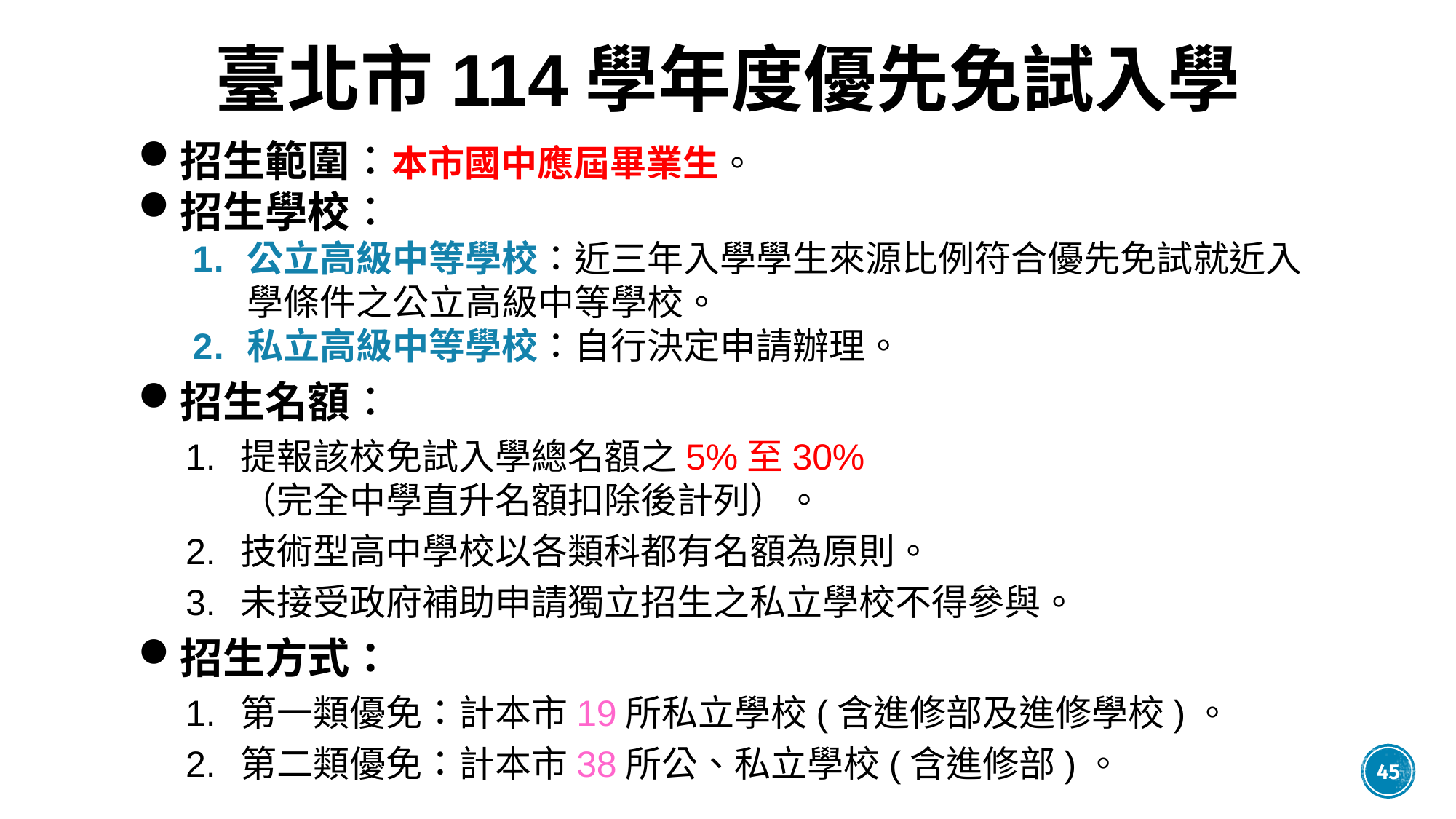

# 臺北市114學年度優先免試入學
招生範圍：本市國中應屆畢業生。
招生學校：
公立高級中等學校：近三年入學學生來源比例符合優先免試就近入學條件之公立高級中等學校。
私立高級中等學校：自行決定申請辦理。
招生名額：
提報該校免試入學總名額之5%至30%
（完全中學直升名額扣除後計列）。
技術型高中學校以各類科都有名額為原則。
未接受政府補助申請獨立招生之私立學校不得參與。
招生方式：
第一類優免：計本市19所私立學校(含進修部及進修學校)。
第二類優免：計本市38所公、私立學校(含進修部)。
45